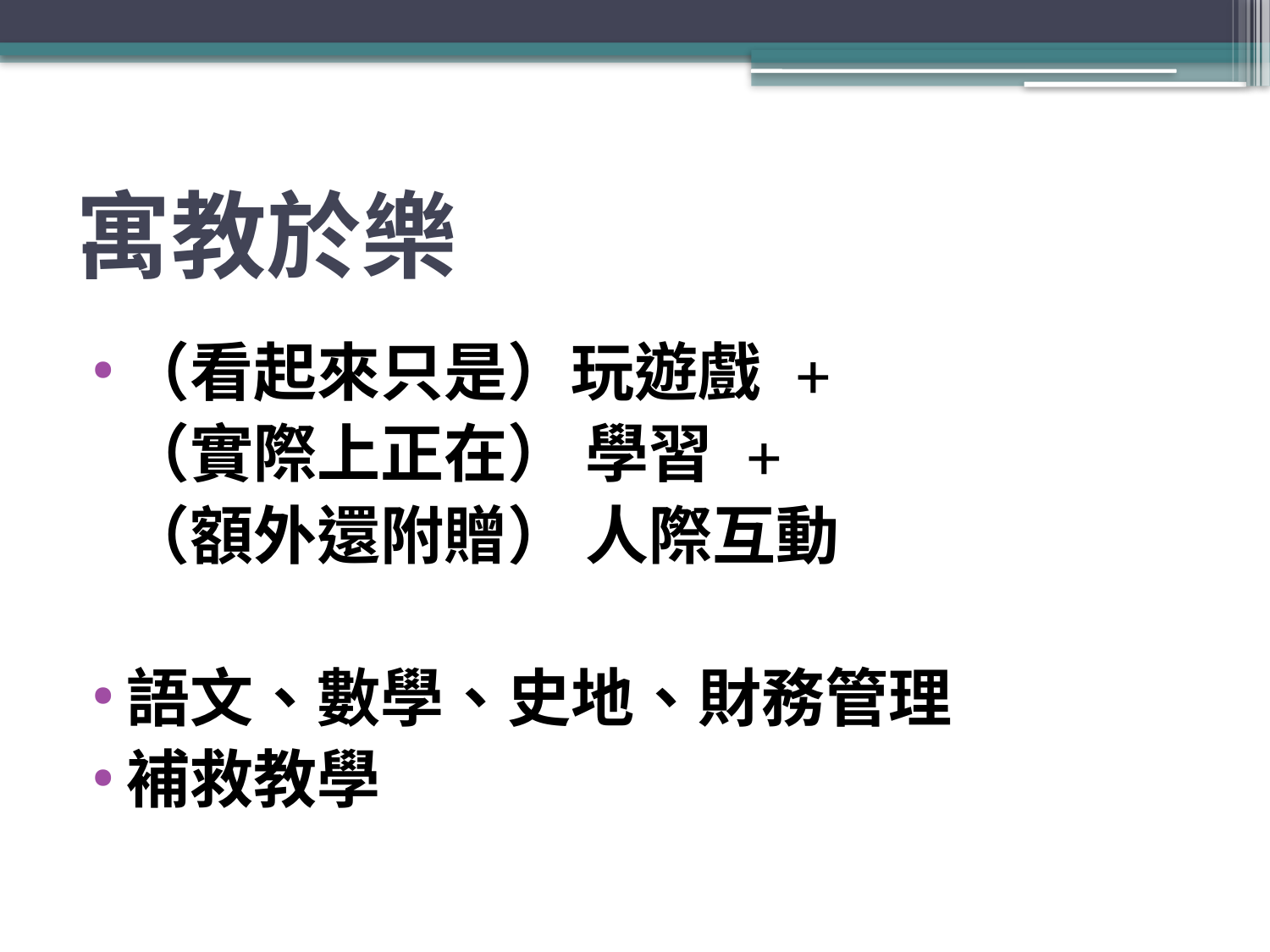

# 寓教於樂
（看起來只是）玩遊戲 +
	（實際上正在） 學習 +
	（額外還附贈） 人際互動

語文、數學、史地、財務管理
補救教學